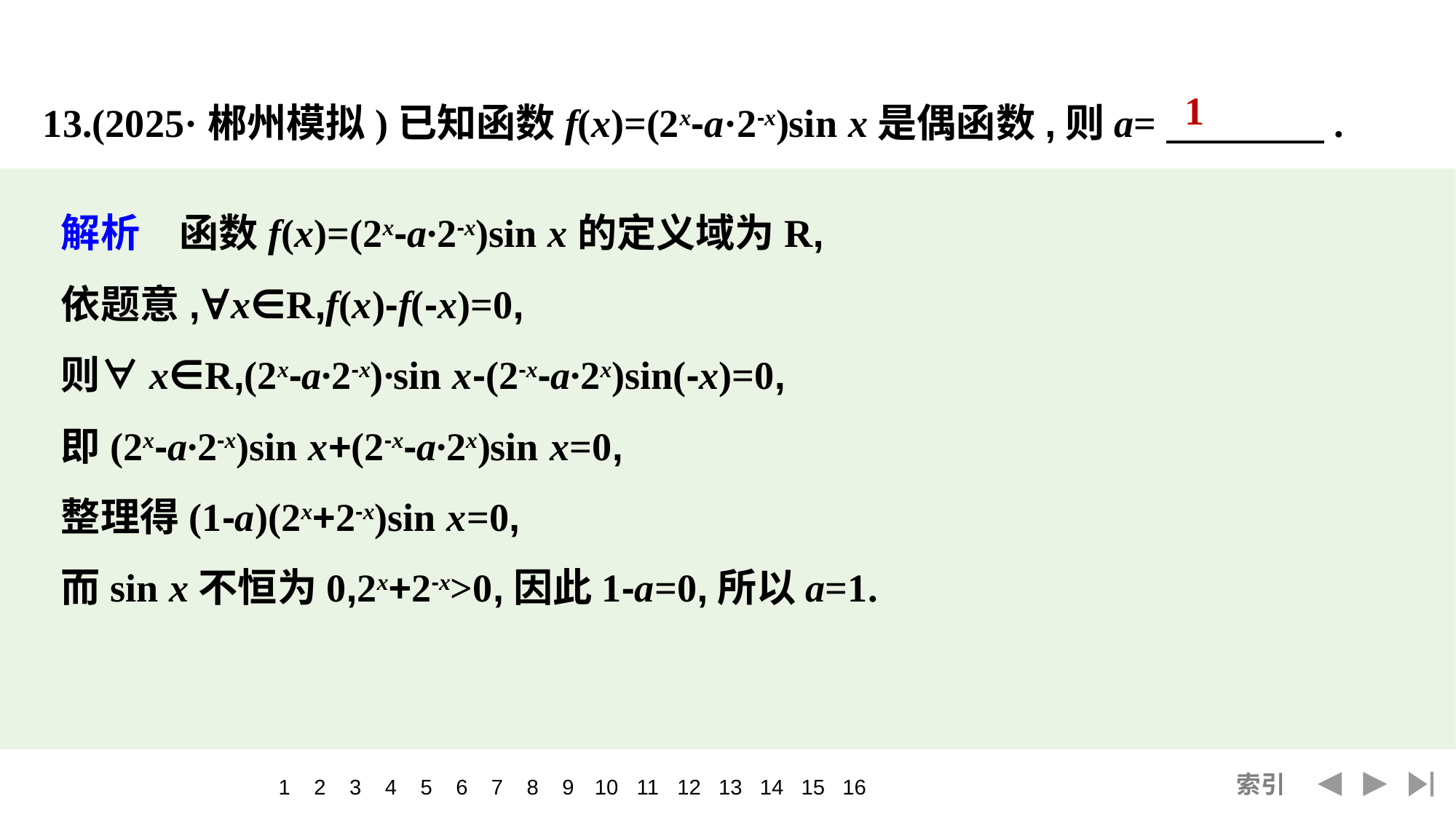

13.(2025·郴州模拟)已知函数f(x)=(2x-a·2-x)sin x是偶函数,则a=　　　　.
1

解析　函数f(x)=(2x-a·2-x)sin x的定义域为R,
依题意,∀x∈R,f(x)-f(-x)=0,
则∀x∈R,(2x-a·2-x)·sin x-(2-x-a·2x)sin(-x)=0,
即(2x-a·2-x)sin x+(2-x-a·2x)sin x=0,
整理得(1-a)(2x+2-x)sin x=0,
而sin x不恒为0,2x+2-x>0,因此1-a=0,所以a=1.